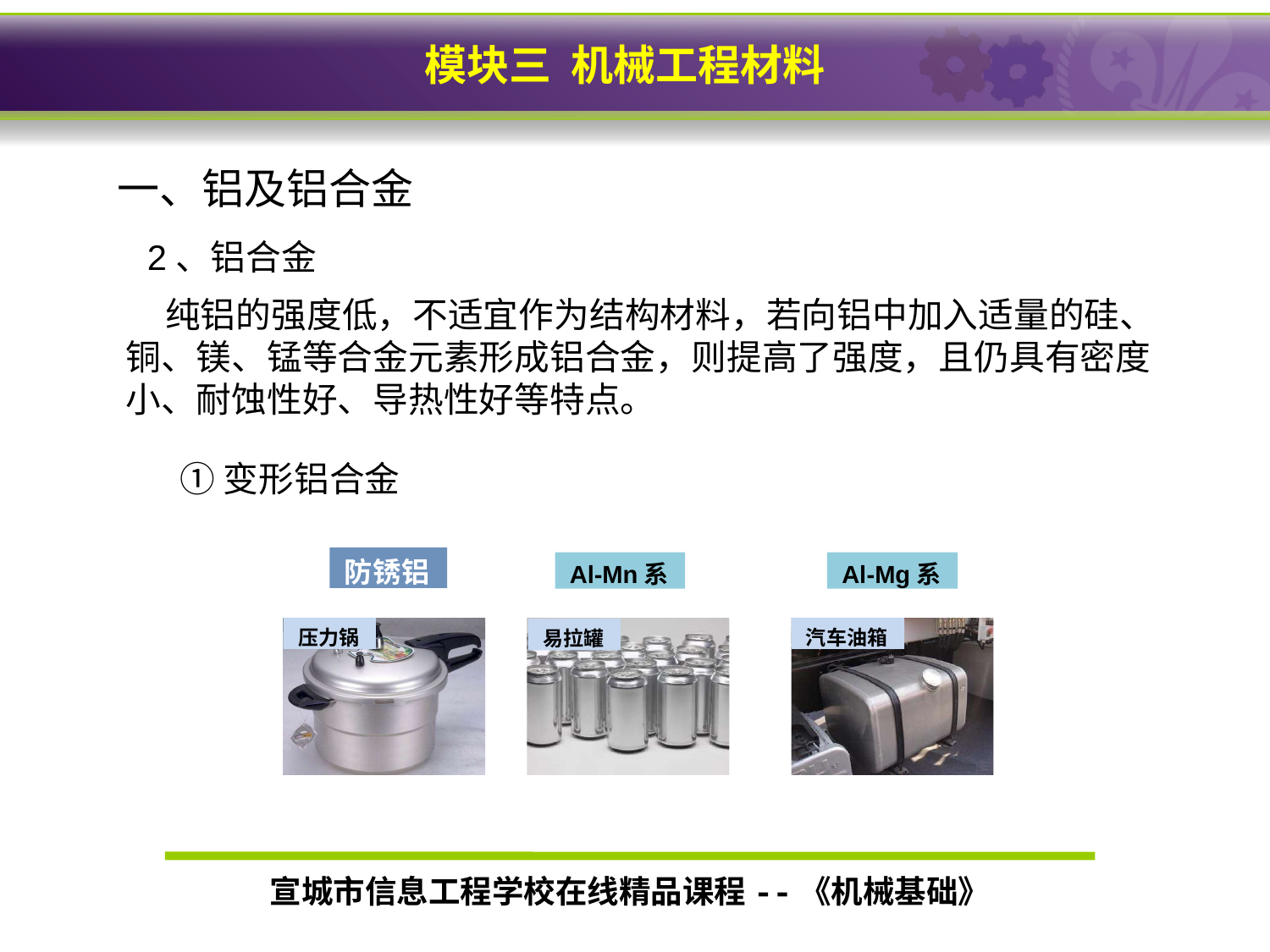

一、铝及铝合金
2、铝合金
    纯铝的强度低，不适宜作为结构材料，若向铝中加入适量的硅、铜、镁、锰等合金元素形成铝合金，则提高了强度，且仍具有密度小、耐蚀性好、导热性好等特点。
①变形铝合金
防锈铝
Al-Mn系
Al-Mg系
压力锅
汽车油箱

易拉罐